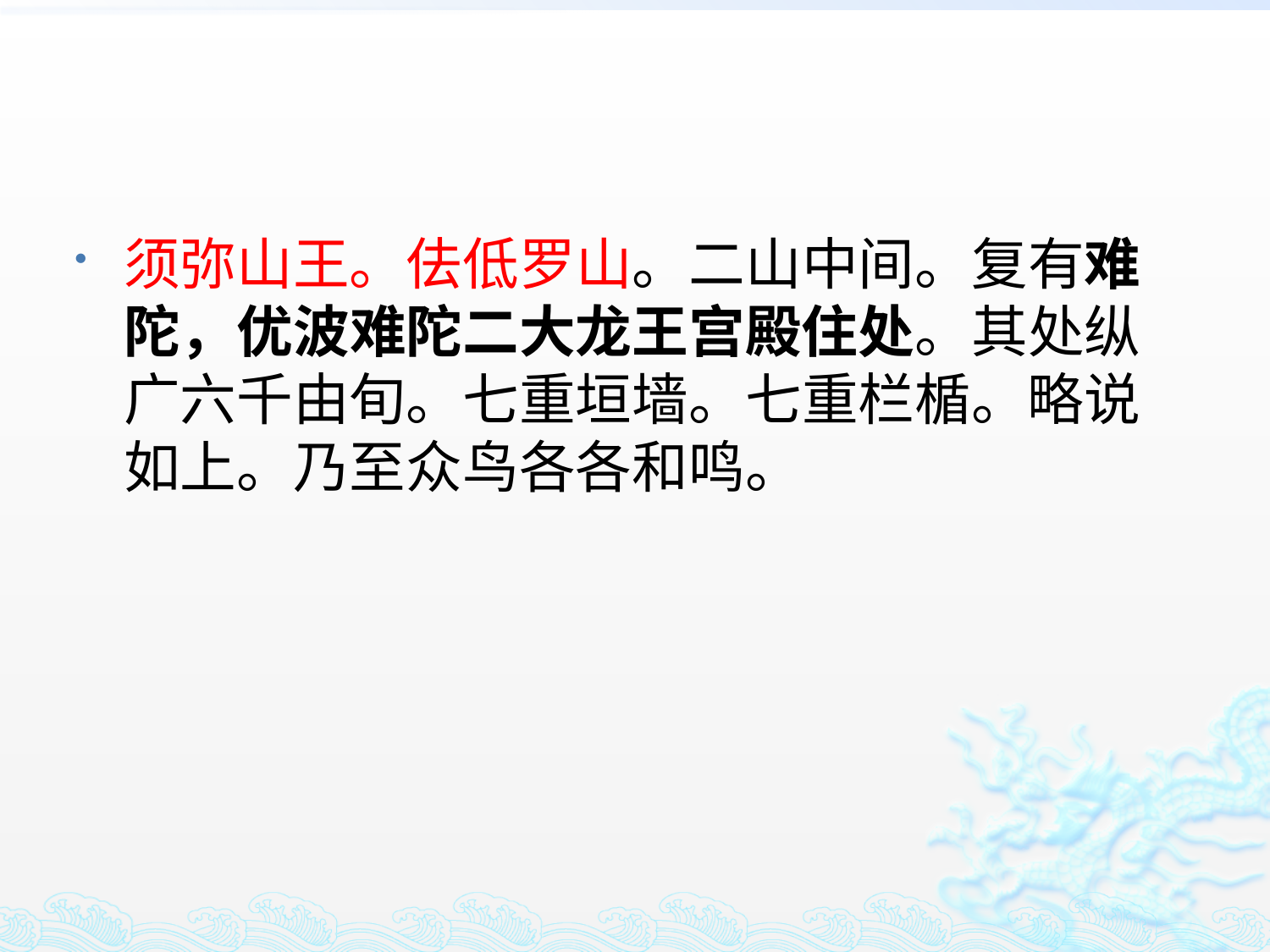

须弥山王。佉低罗山。二山中间。复有难陀，优波难陀二大龙王宫殿住处。其处纵广六千由旬。七重垣墙。七重栏楯。略说如上。乃至众鸟各各和鸣。